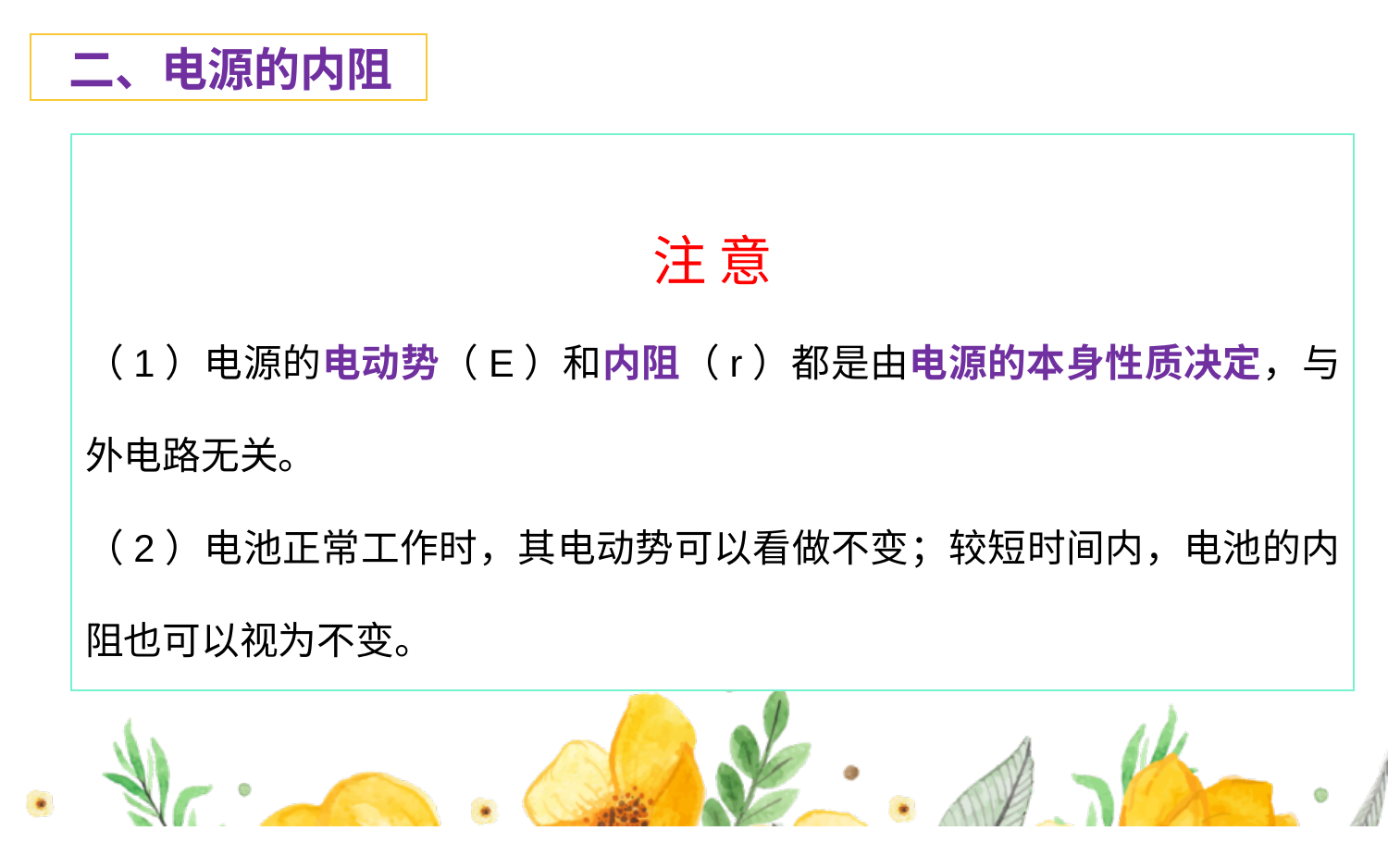

# 二、电源的内阻
注 意
（1）电源的电动势（E）和内阻（r）都是由电源的本身性质决定，与外电路无关。
（2）电池正常工作时，其电动势可以看做不变；较短时间内，电池的内阻也可以视为不变。